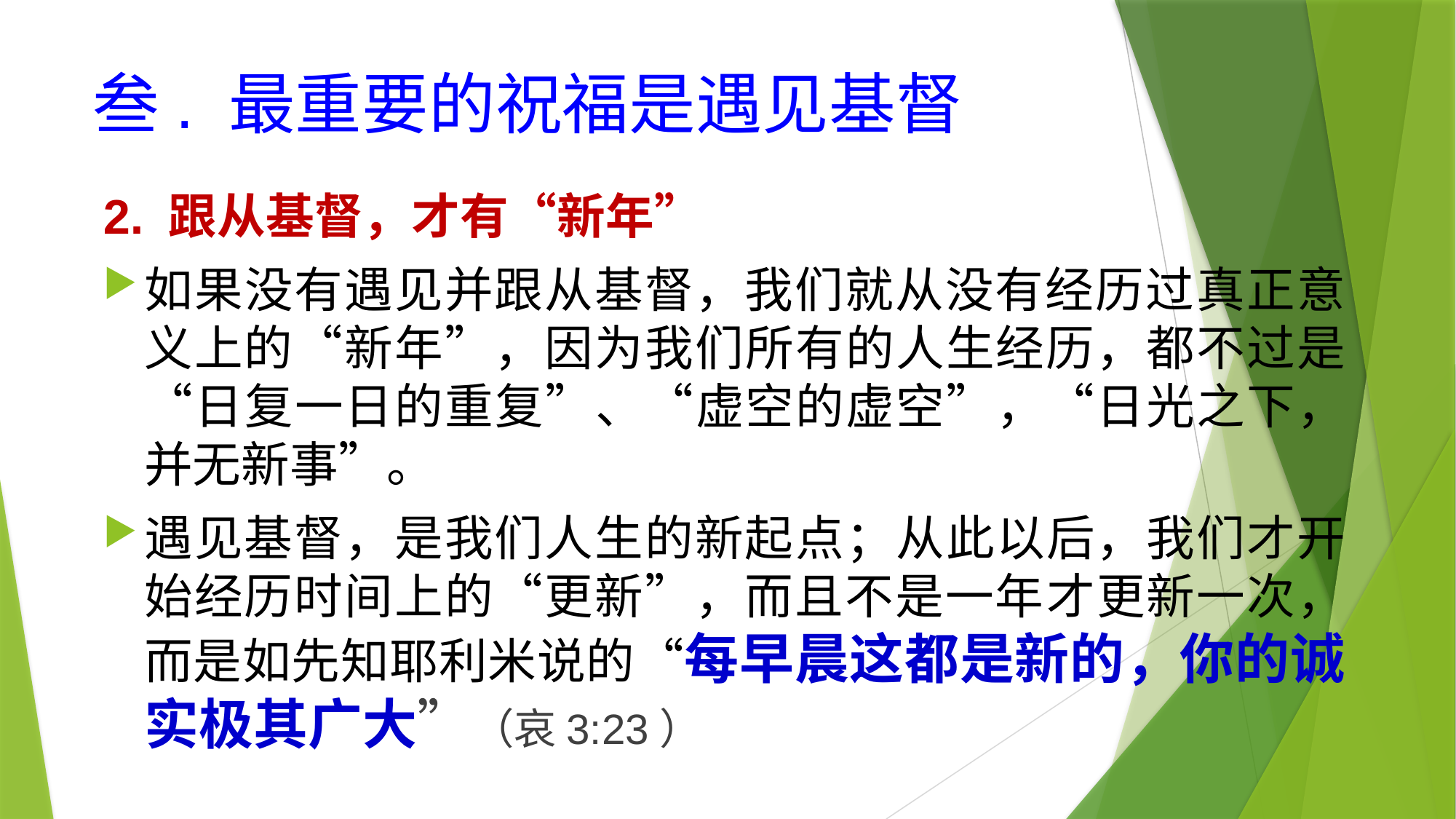

# 叁. 最重要的祝福是遇见基督
2. 跟从基督，才有“新年”
如果没有遇见并跟从基督，我们就从没有经历过真正意义上的“新年”，因为我们所有的人生经历，都不过是“日复一日的重复”、“虚空的虚空”，“日光之下，并无新事”。
遇见基督，是我们人生的新起点；从此以后，我们才开始经历时间上的“更新”，而且不是一年才更新一次，而是如先知耶利米说的“每早晨这都是新的，你的诚实极其广大”（哀3:23）